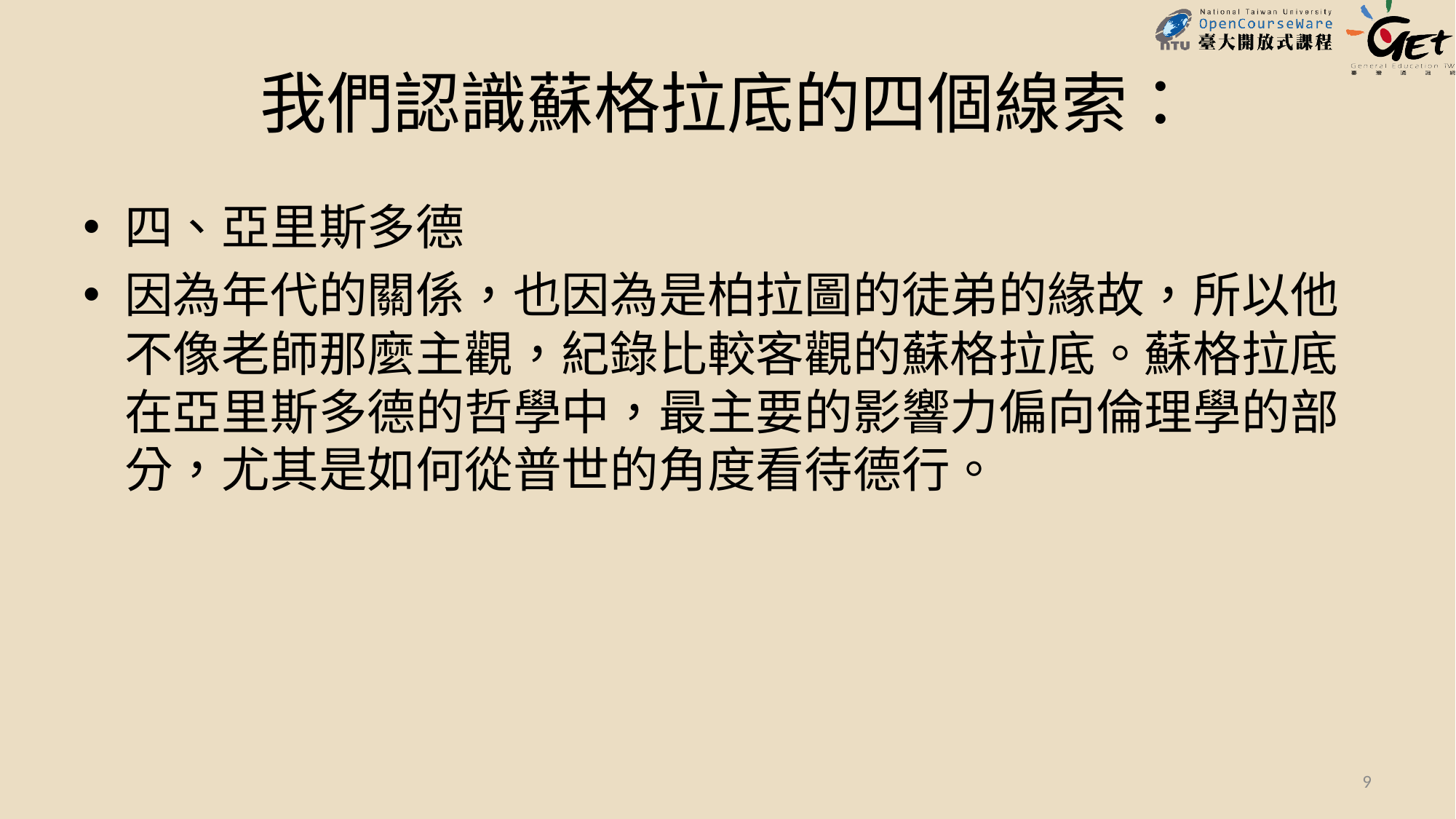

# 我們認識蘇格拉底的四個線索：
四、亞里斯多德
因為年代的關係，也因為是柏拉圖的徒弟的緣故，所以他不像老師那麼主觀，紀錄比較客觀的蘇格拉底。蘇格拉底在亞里斯多德的哲學中，最主要的影響力偏向倫理學的部分，尤其是如何從普世的角度看待德行。
9